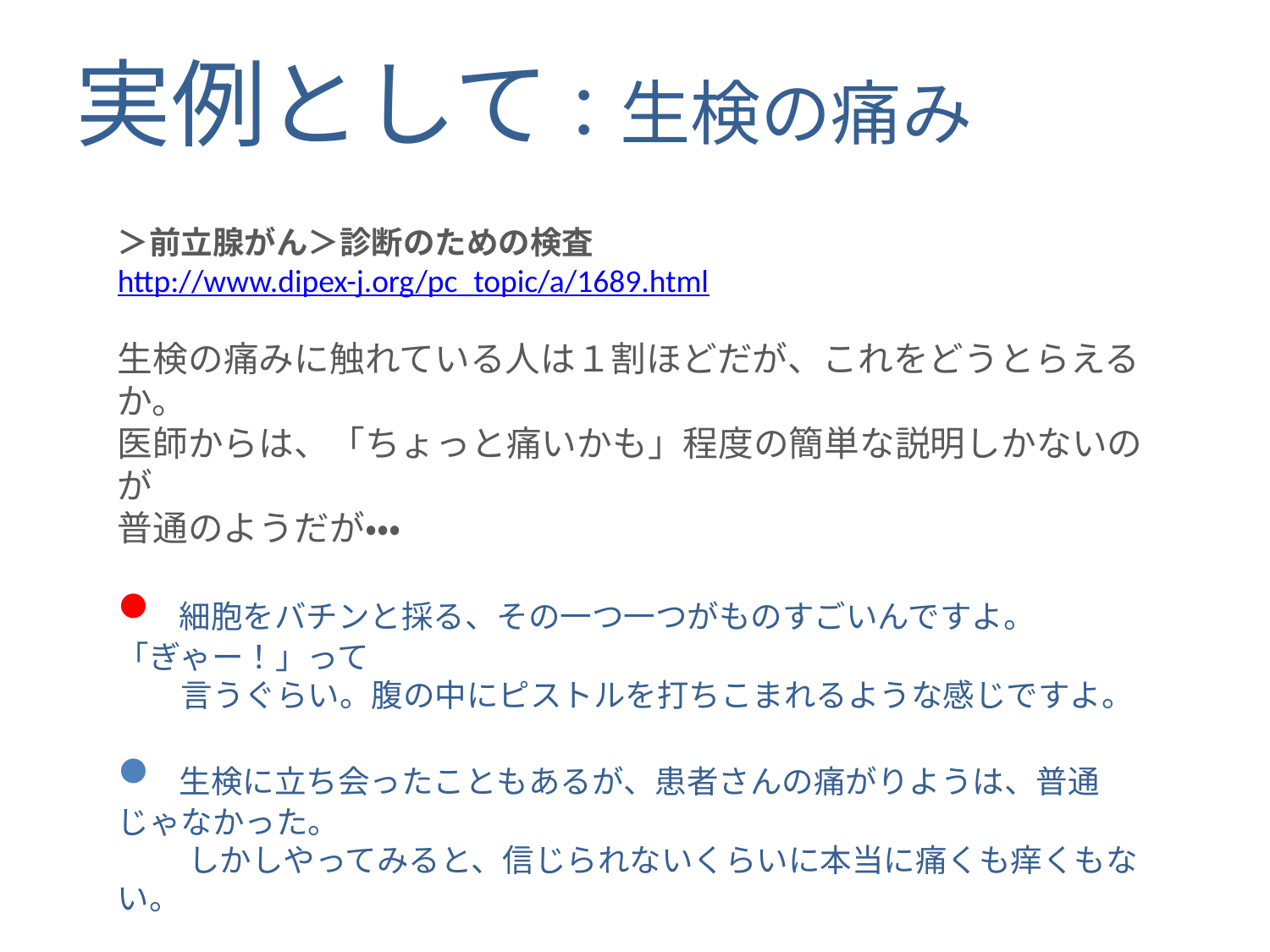

実例として：生検の痛み
＞前立腺がん＞診断のための検査
http://www.dipex-j.org/pc_topic/a/1689.html

生検の痛みに触れている人は１割ほどだが、これをどうとらえるか。
医師からは、「ちょっと痛いかも」程度の簡単な説明しかないのが
普通のようだが・・・

 細胞をバチンと採る、その一つ一つがものすごいんですよ。 「ぎゃー！」って
　　言うぐらい。腹の中にピストルを打ちこまれるような感じですよ。

 生検に立ち会ったこともあるが、患者さんの痛がりようは、普通じゃなかった。
　　 しかしやってみると、信じられないくらいに本当に痛くも痒くもない。

 生検そのものよりも、その晩の痛みが大変だった。１週間後もおしっこに血
　　が出るし、あの痛み、あれはもうとてもじゃねえが･･･。